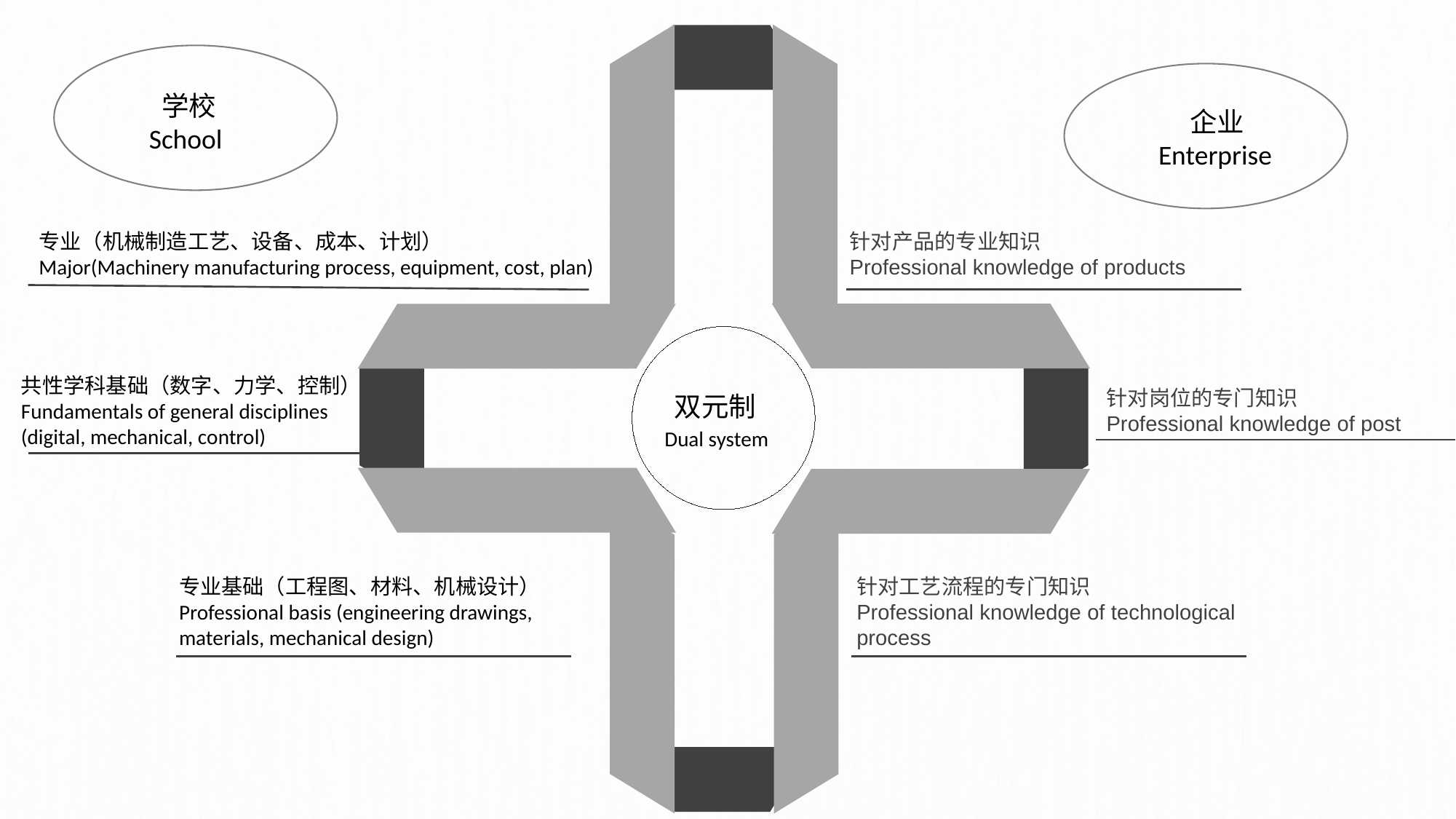

学校
School
    企业
Enterprise
针对产品的专业知识
Professional knowledge of products
专业（机械制造工艺、设备、成本、计划）
Major(Machinery manufacturing process, equipment, cost, plan)

共性学科基础（数字、力学、控制）
Fundamentals of general disciplines
(digital, mechanical, control)
针对岗位的专门知识
Professional knowledge of post
双元制
Dual system
专业基础（工程图、材料、机械设计）
Professional basis (engineering drawings, materials, mechanical design)
针对工艺流程的专门知识
Professional knowledge of technological process